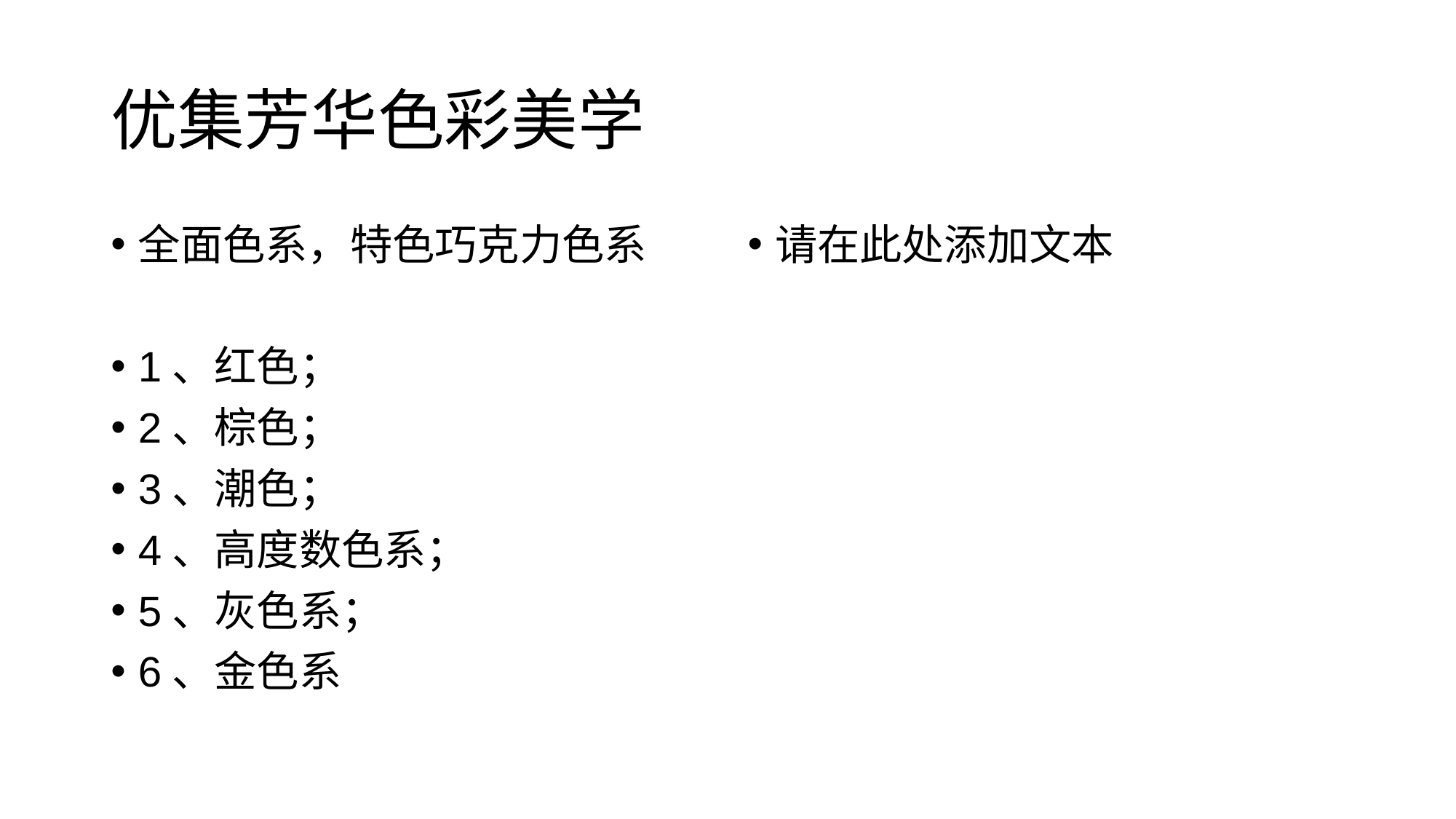

# 优集芳华色彩美学
全面色系，特色巧克力色系

1、红色；
2、棕色；
3、潮色；
4、高度数色系；
5、灰色系；
6、金色系

请在此处添加文本